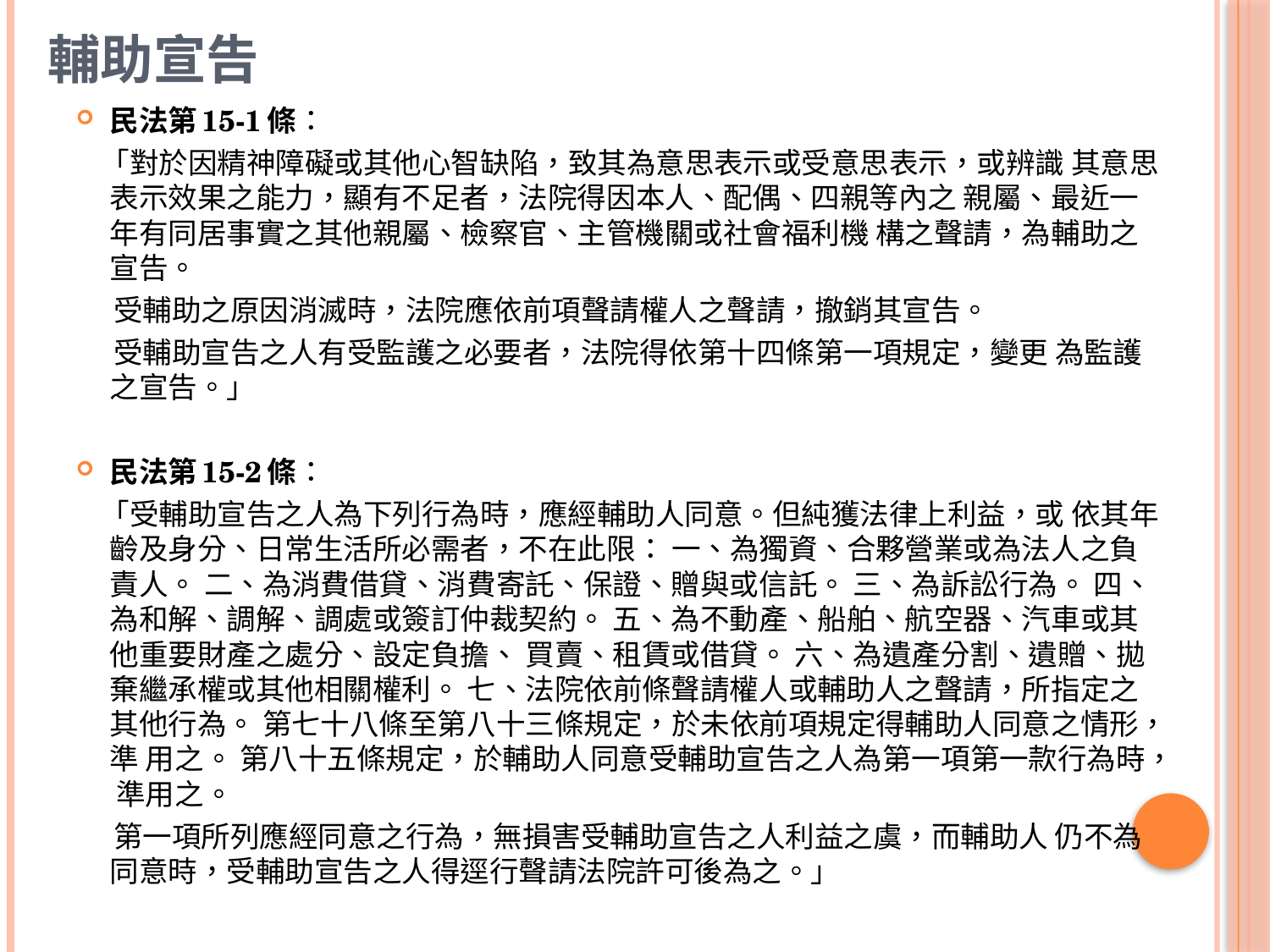

# 輔助宣告
民法第15-1條：
   「對於因精神障礙或其他心智缺陷，致其為意思表示或受意思表示，或辨識 其意思表示效果之能力，顯有不足者，法院得因本人、配偶、四親等內之 親屬、最近一年有同居事實之其他親屬、檢察官、主管機關或社會福利機 構之聲請，為輔助之宣告。
     受輔助之原因消滅時，法院應依前項聲請權人之聲請，撤銷其宣告。
     受輔助宣告之人有受監護之必要者，法院得依第十四條第一項規定，變更 為監護之宣告。」

民法第15-2條：
   「受輔助宣告之人為下列行為時，應經輔助人同意。但純獲法律上利益，或 依其年齡及身分、日常生活所必需者，不在此限： 一、為獨資、合夥營業或為法人之負責人。 二、為消費借貸、消費寄託、保證、贈與或信託。 三、為訴訟行為。 四、為和解、調解、調處或簽訂仲裁契約。 五、為不動產、船舶、航空器、汽車或其他重要財產之處分、設定負擔、 買賣、租賃或借貸。 六、為遺產分割、遺贈、拋棄繼承權或其他相關權利。 七、法院依前條聲請權人或輔助人之聲請，所指定之其他行為。 第七十八條至第八十三條規定，於未依前項規定得輔助人同意之情形，準 用之。 第八十五條規定，於輔助人同意受輔助宣告之人為第一項第一款行為時， 準用之。
     第一項所列應經同意之行為，無損害受輔助宣告之人利益之虞，而輔助人 仍不為同意時，受輔助宣告之人得逕行聲請法院許可後為之。」